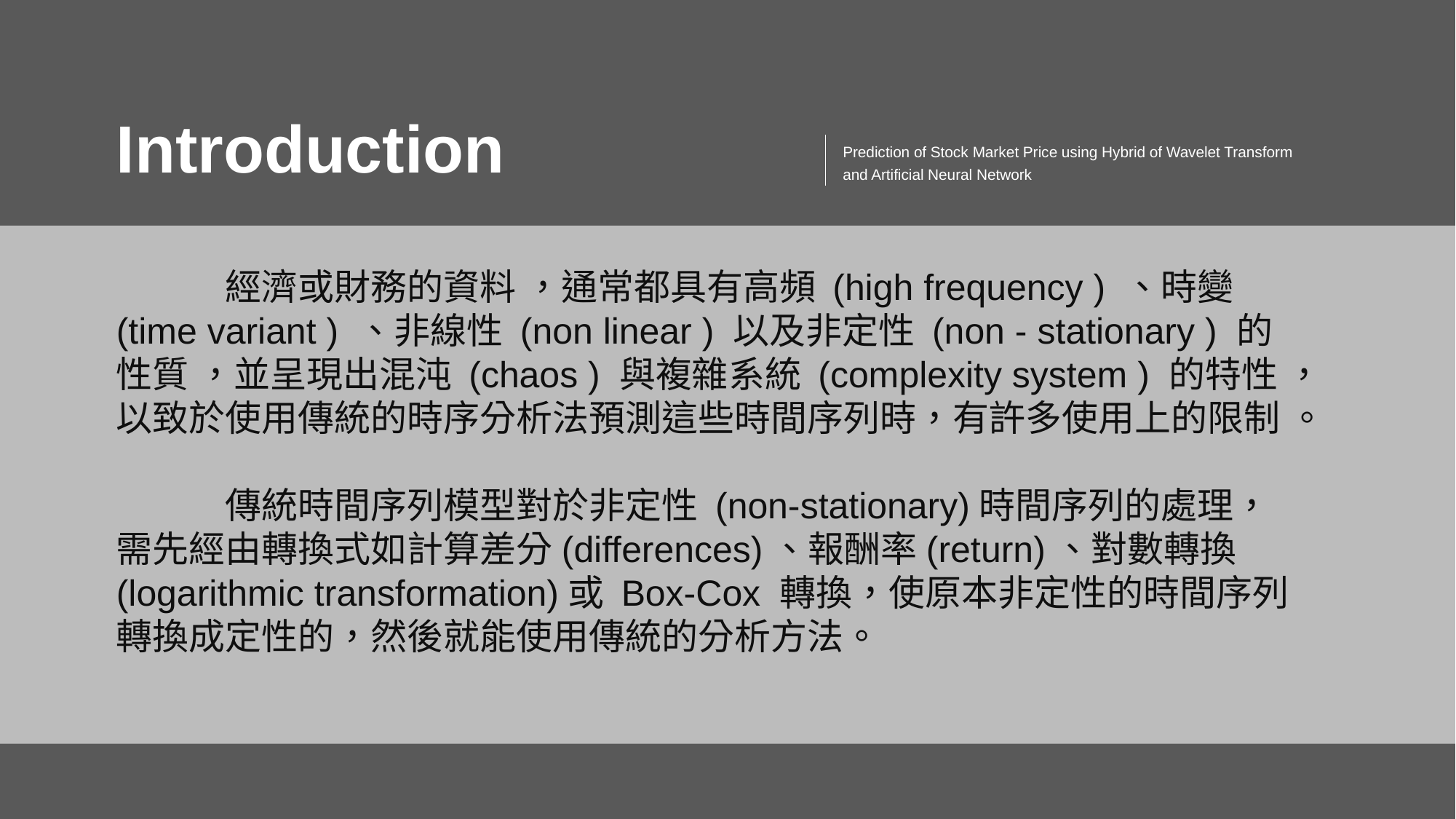

Introduction
Prediction of Stock Market Price using Hybrid of Wavelet Transform and Artificial Neural Network

	經濟或財務的資料 ，通常都具有高頻 (high frequency ) 、時變 (time variant ) 、非線性 (non linear ) 以及非定性 (non - stationary ) 的性質 ，並呈現出混沌 (chaos ) 與複雜系統 (complexity system ) 的特性 ，以致於使用傳統的時序分析法預測這些時間序列時，有許多使用上的限制 。

	傳統時間序列模型對於非定性 (non-stationary)時間序列的處理，需先經由轉換式如計算差分(differences)、報酬率(return)、對數轉換(logarithmic transformation)或 Box-Cox 轉換，使原本非定性的時間序列轉換成定性的，然後就能使用傳統的分析方法。